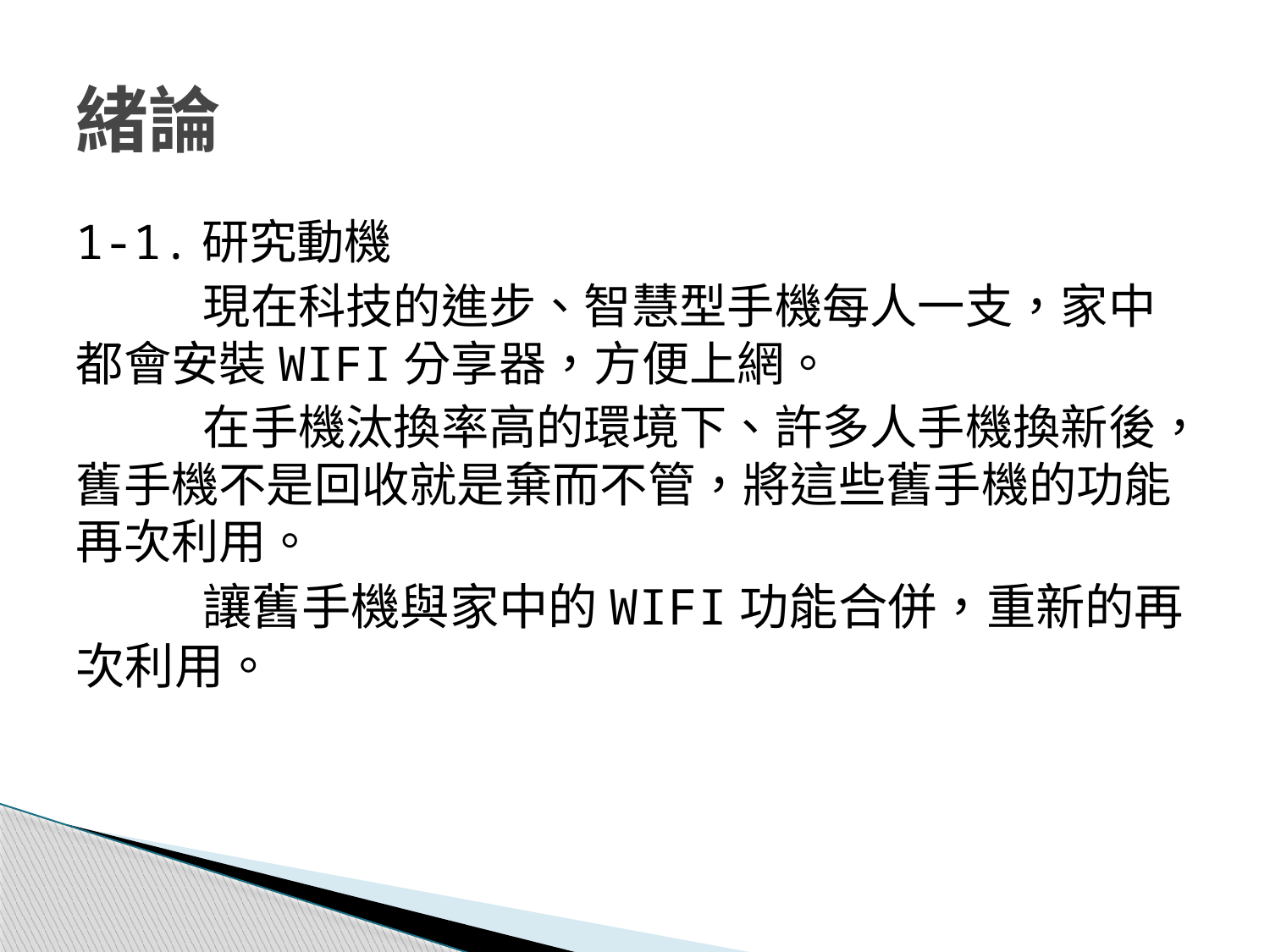

# 緒論
1-1.研究動機
	現在科技的進步、智慧型手機每人一支，家中都會安裝WIFI分享器，方便上網。
	在手機汰換率高的環境下、許多人手機換新後，舊手機不是回收就是棄而不管，將這些舊手機的功能再次利用。
	讓舊手機與家中的WIFI功能合併，重新的再次利用。